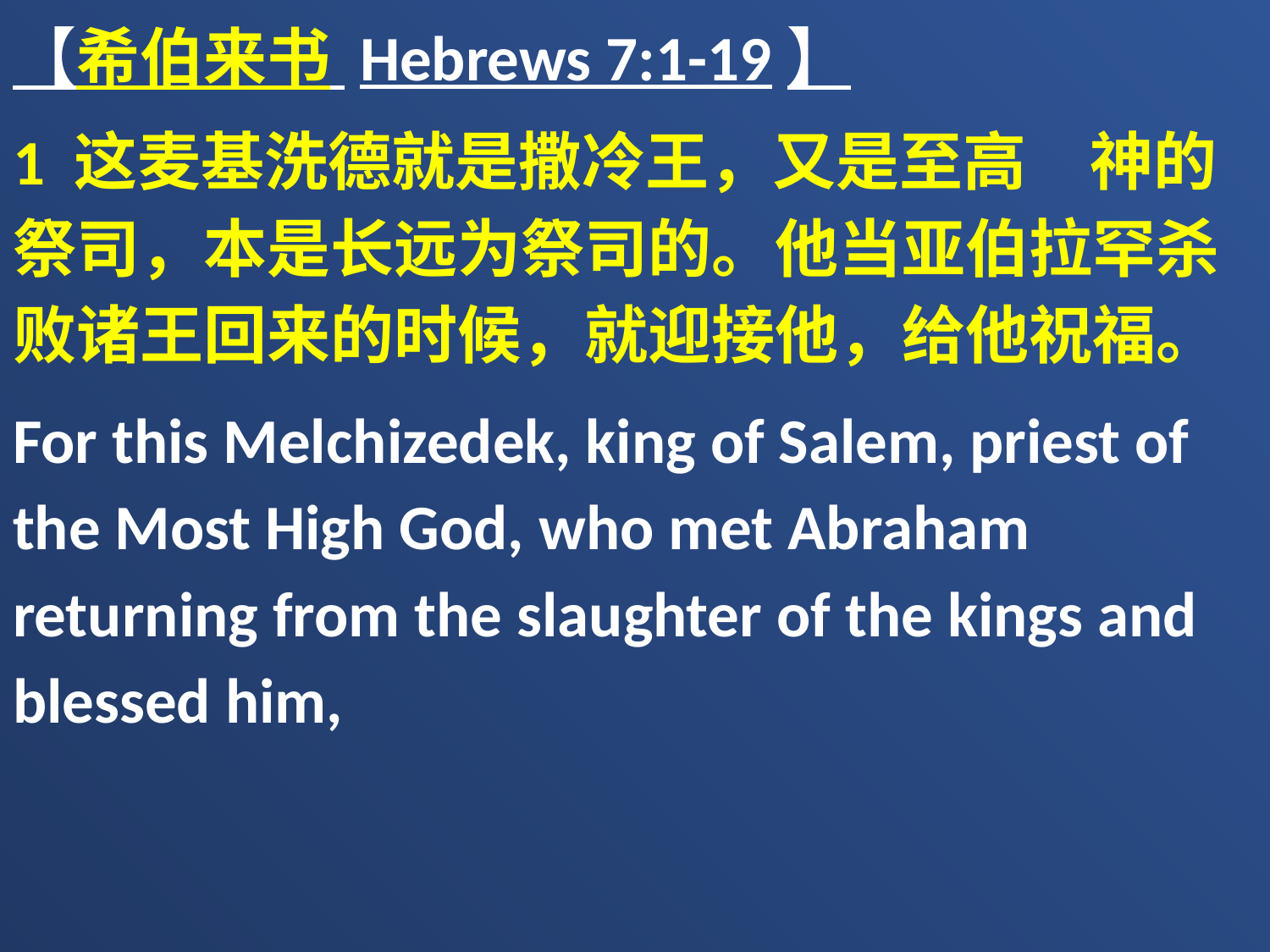

【希伯来书 Hebrews 7:1-19】
1 这麦基洗德就是撒冷王，又是至高　神的祭司，本是长远为祭司的。他当亚伯拉罕杀败诸王回来的时候，就迎接他，给他祝福。
For this Melchizedek, king of Salem, priest of the Most High God, who met Abraham returning from the slaughter of the kings and blessed him,